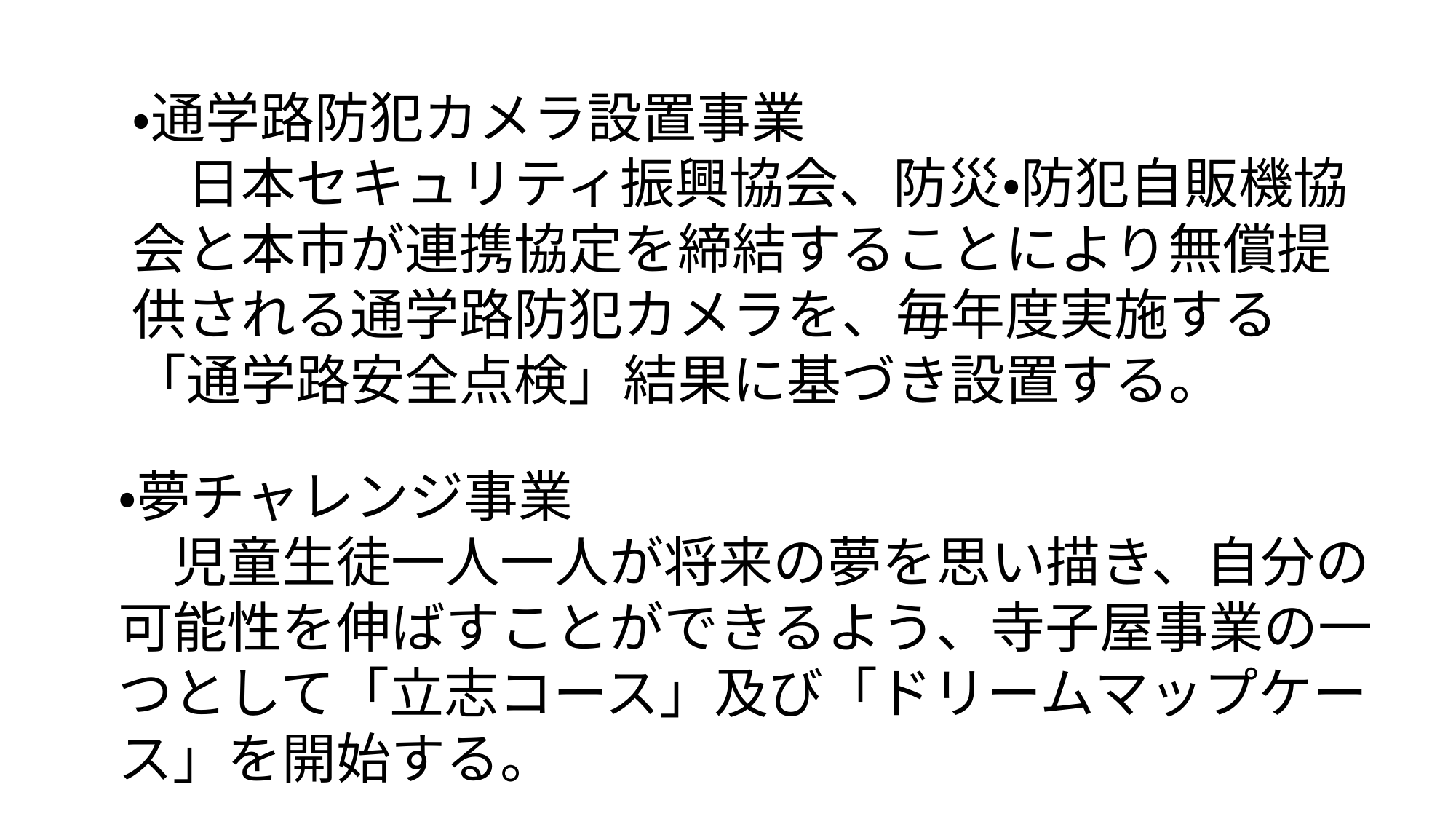

・通学路防犯カメラ設置事業
　日本セキュリティ振興協会、防災・防犯自販機協会と本市が連携協定を締結することにより無償提供される通学路防犯カメラを、毎年度実施する「通学路安全点検」結果に基づき設置する。
・夢チャレンジ事業
　児童生徒一人一人が将来の夢を思い描き、自分の可能性を伸ばすことができるよう、寺子屋事業の一つとして「立志コース」及び「ドリームマップケース」を開始する。